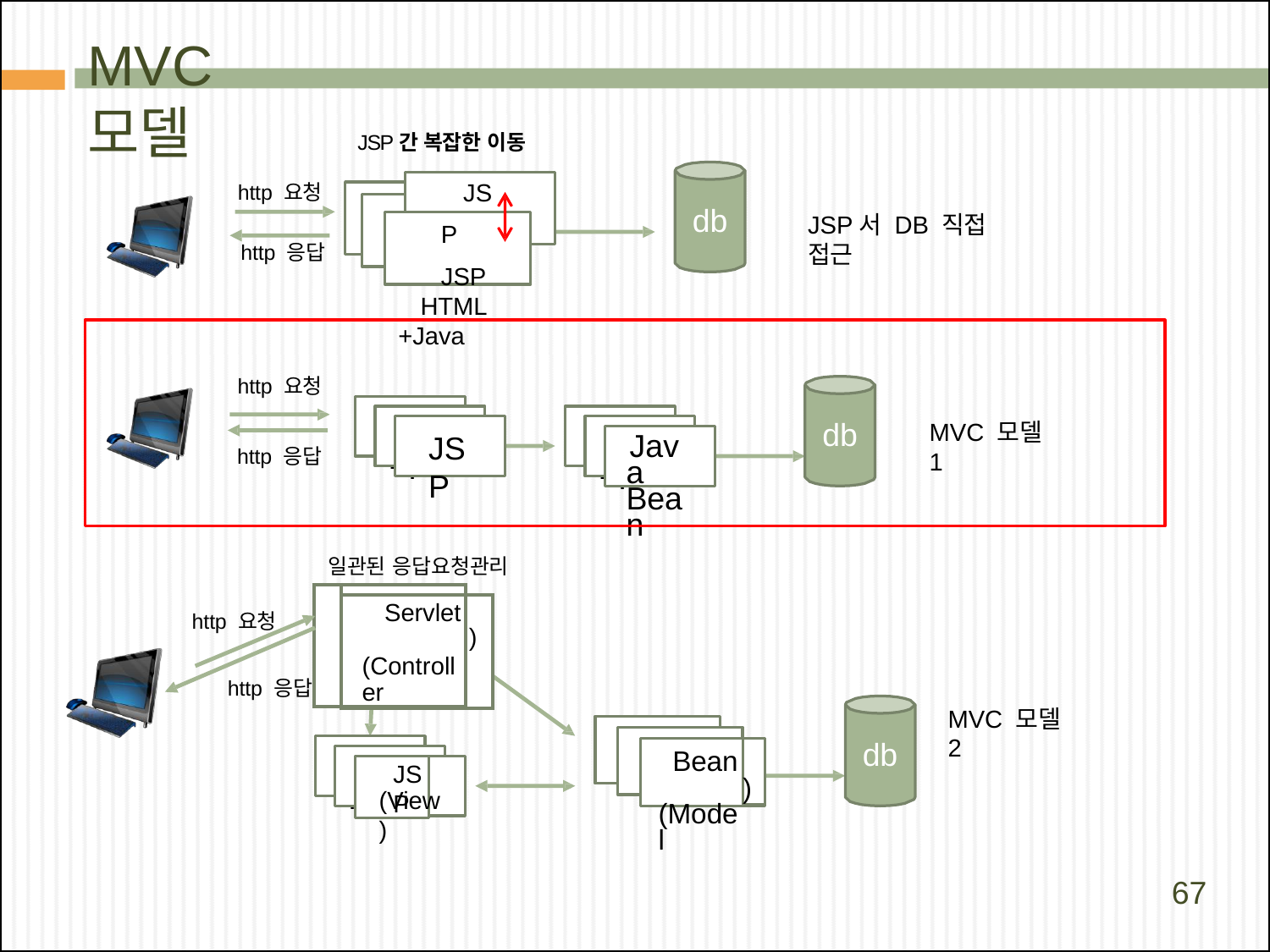

# MVC 모델

JSP간 복잡한 이동

JSP  JSP
HTML+Java

http 요청

db
JSP

JSP서 DB 직접 접근

JSP

http 응답

http 요청

JSP
db
MVC 모델 1

JSP
JSP
Java  Bean

JSP
JSP

http 응답

일관된 응답요청관리

http 요청

http 응답
|  |  |  |
| --- | --- | --- |
|  | Servlet (Controller | ) |
|  |  |  |
JSP

MVC 모델 2

db

JSP

)
Bean  (Model

JSP
JSP

JSP
JSP

(View)
67